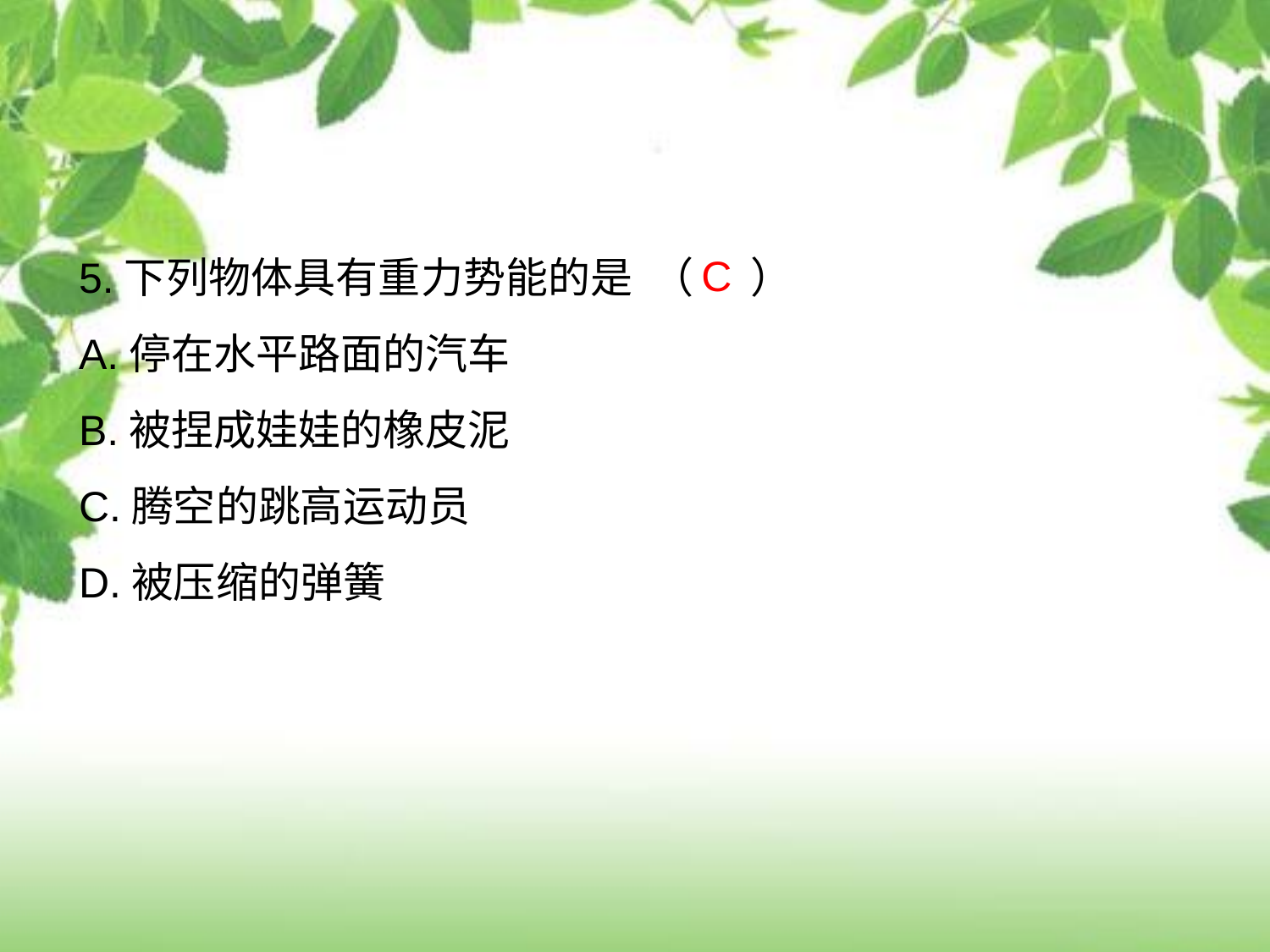

C
5.下列物体具有重力势能的是  （      ）
A.停在水平路面的汽车
B.被捏成娃娃的橡皮泥
C.腾空的跳高运动员
D.被压缩的弹簧